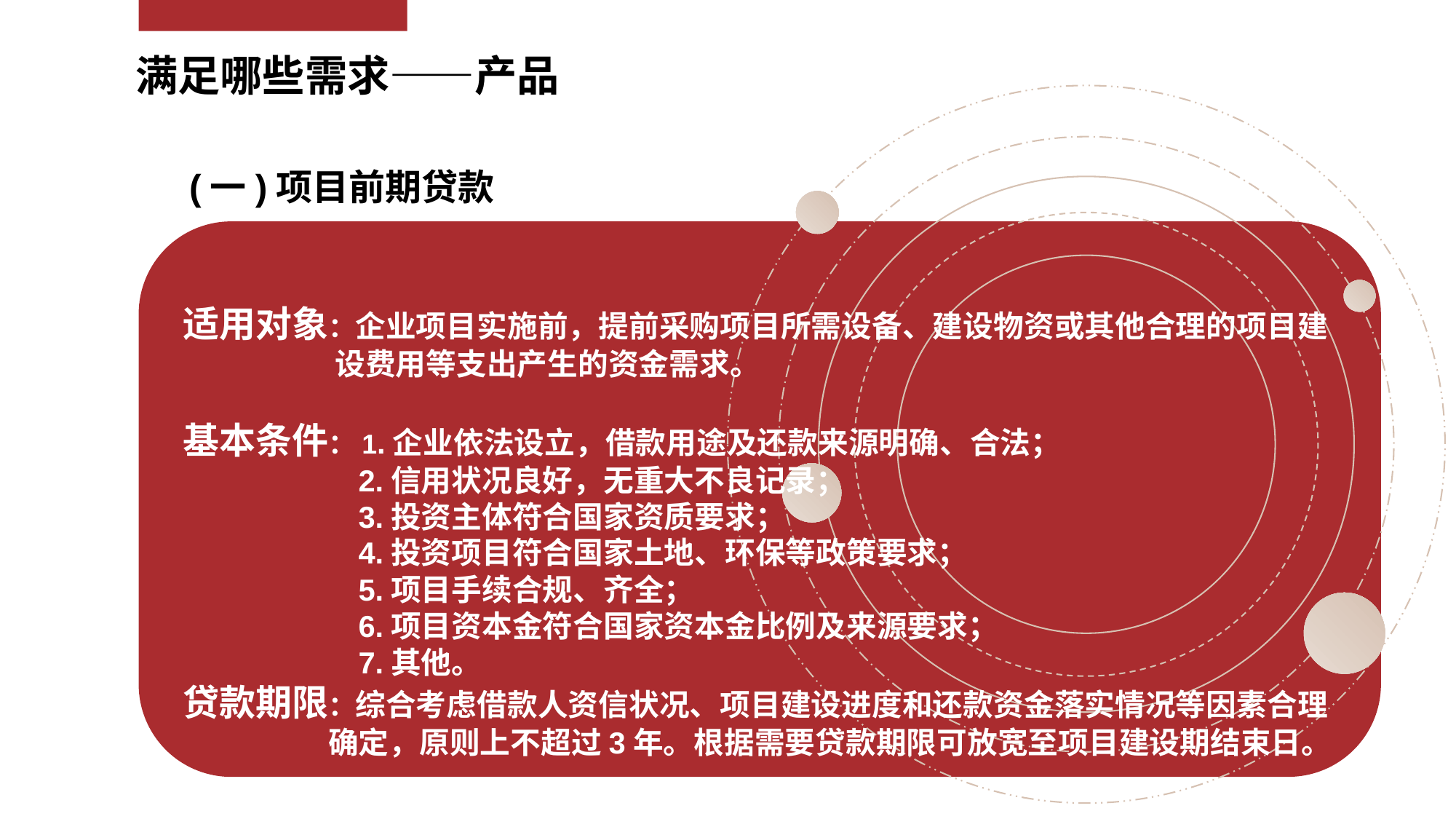

满足哪些需求——产品

(一)项目前期贷款

适用对象：企业项目实施前，提前采购项目所需设备、建设物资或其他合理的项目建
                     设费用等支出产生的资金需求。

基本条件：1.企业依法设立，借款用途及还款来源明确、合法；
                     2.信用状况良好，无重大不良记录；
                     3.投资主体符合国家资质要求；
                     4.投资项目符合国家土地、环保等政策要求；
                     5.项目手续合规、齐全；
                     6.项目资本金符合国家资本金比例及来源要求；
                     7.其他。
贷款期限：综合考虑借款人资信状况、项目建设进度和还款资金落实情况等因素合理
                    确定，原则上不超过3年。根据需要贷款期限可放宽至项目建设期结束日。